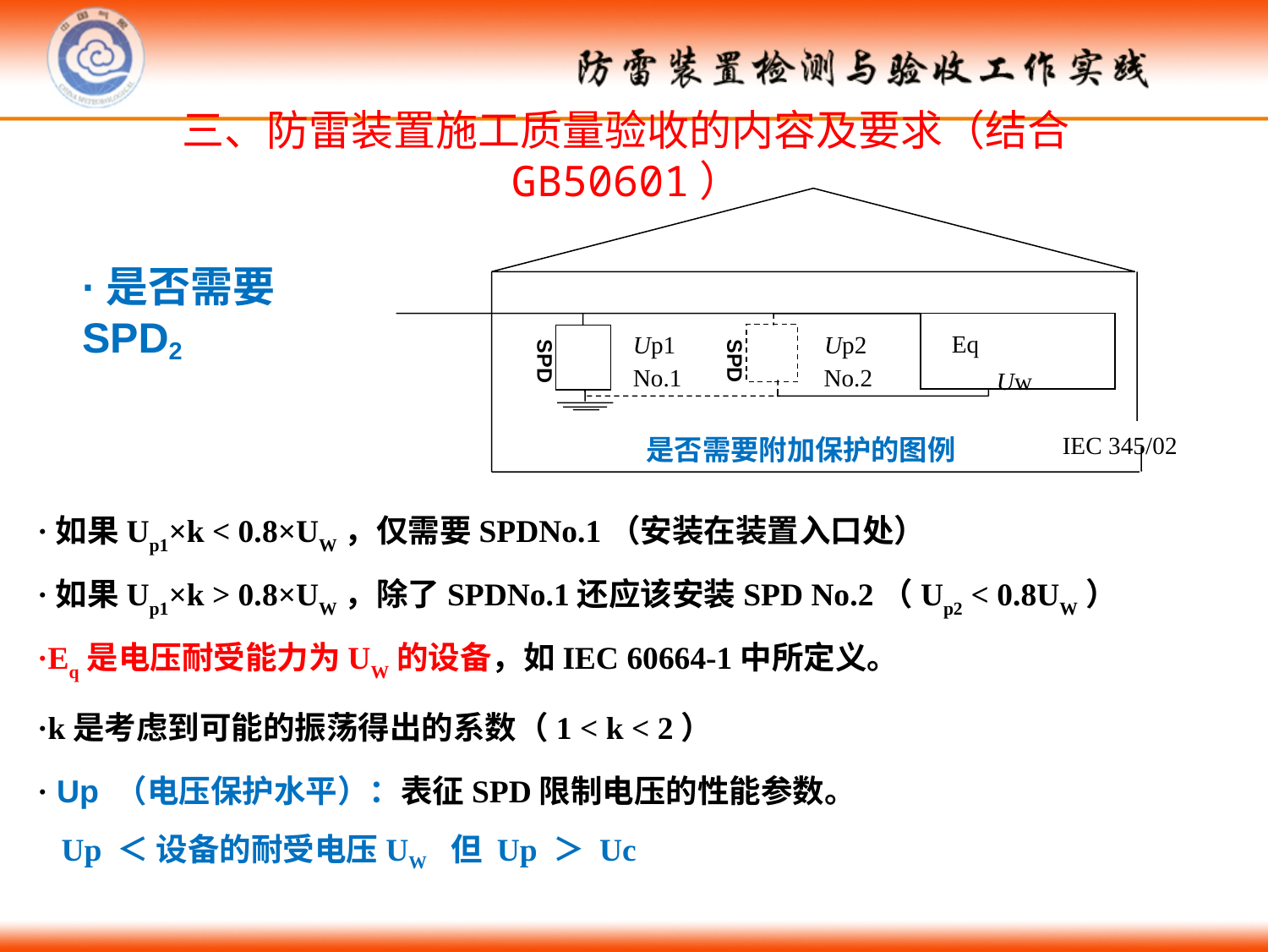

三、防雷装置施工质量验收的内容及要求（结合GB50601）

Eq
Up1
Up2
No.1
No.2
Uw

IEC 345/02
# ·是否需要SPD2
SPD
SPD
是否需要附加保护的图例
·如果Up1×k < 0.8×UW，仅需要SPDNo.1（安装在装置入口处）
·如果Up1×k > 0.8×UW，除了SPDNo.1还应该安装SPD No.2（Up2 < 0.8UW）
·Eq是电压耐受能力为UW的设备，如IEC 60664-1中所定义。
·k是考虑到可能的振荡得出的系数（1 < k < 2）
· Up （电压保护水平）：表征SPD限制电压的性能参数。
   Up ＜ 设备的耐受电压UW  但 Up ＞ Uc